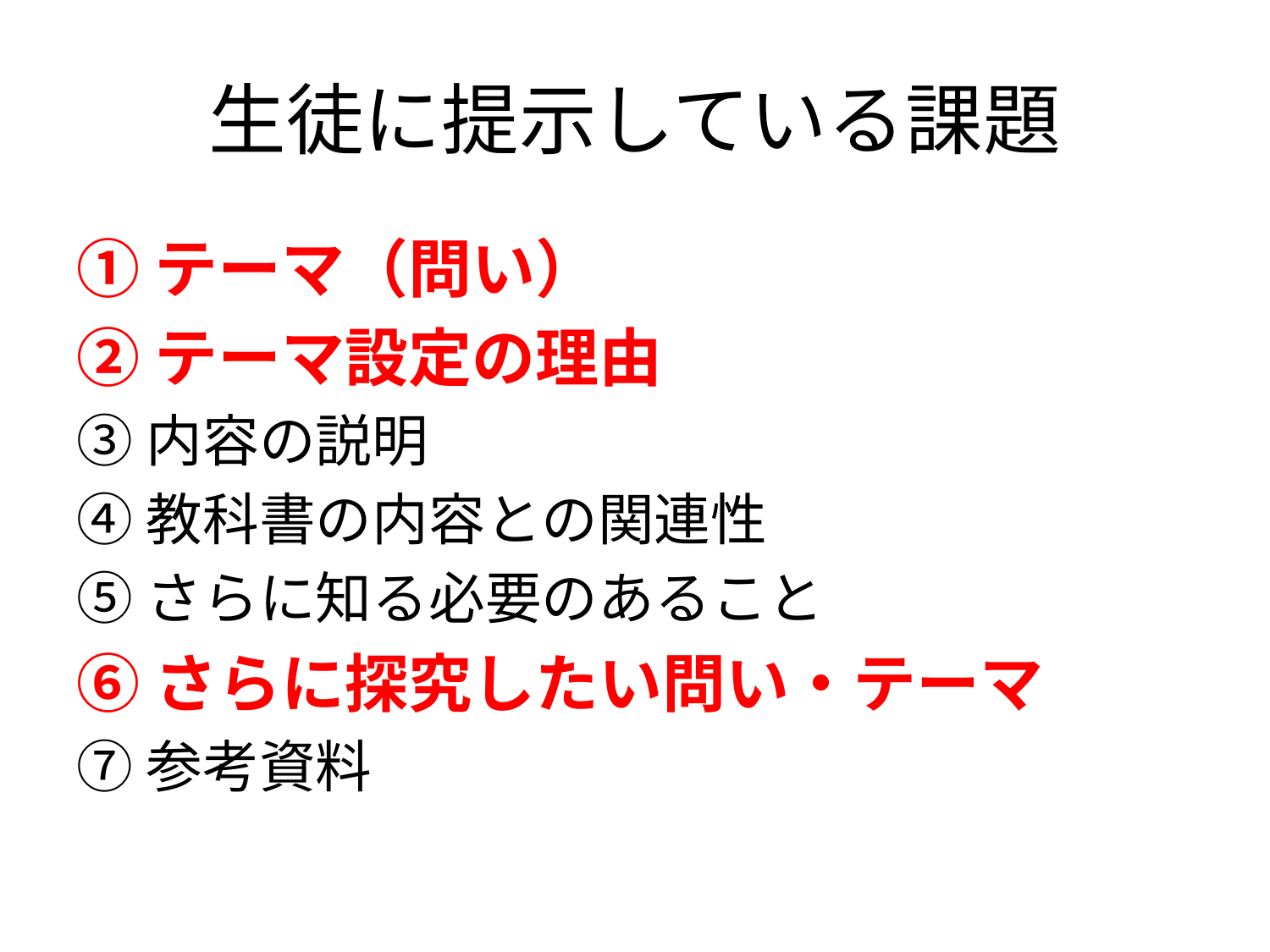

# 生徒に提示している課題
①テーマ（問い）
②テーマ設定の理由
③内容の説明
④教科書の内容との関連性
⑤さらに知る必要のあること
⑥さらに探究したい問い・テーマ
⑦参考資料